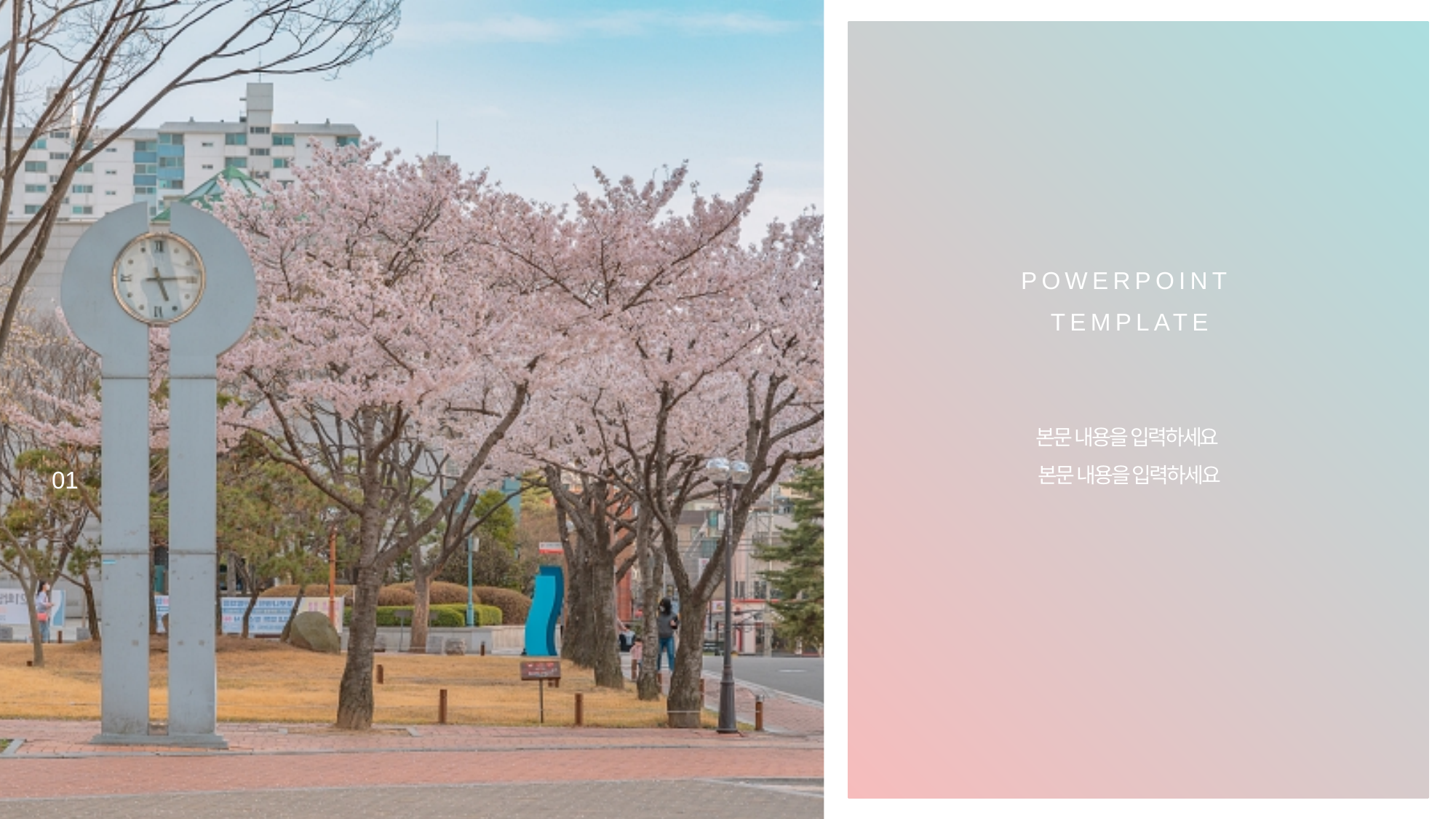

POWERPOINT
TEMPLATE
본문 내용을 입력하세요
본문 내용을 입력하세요
01